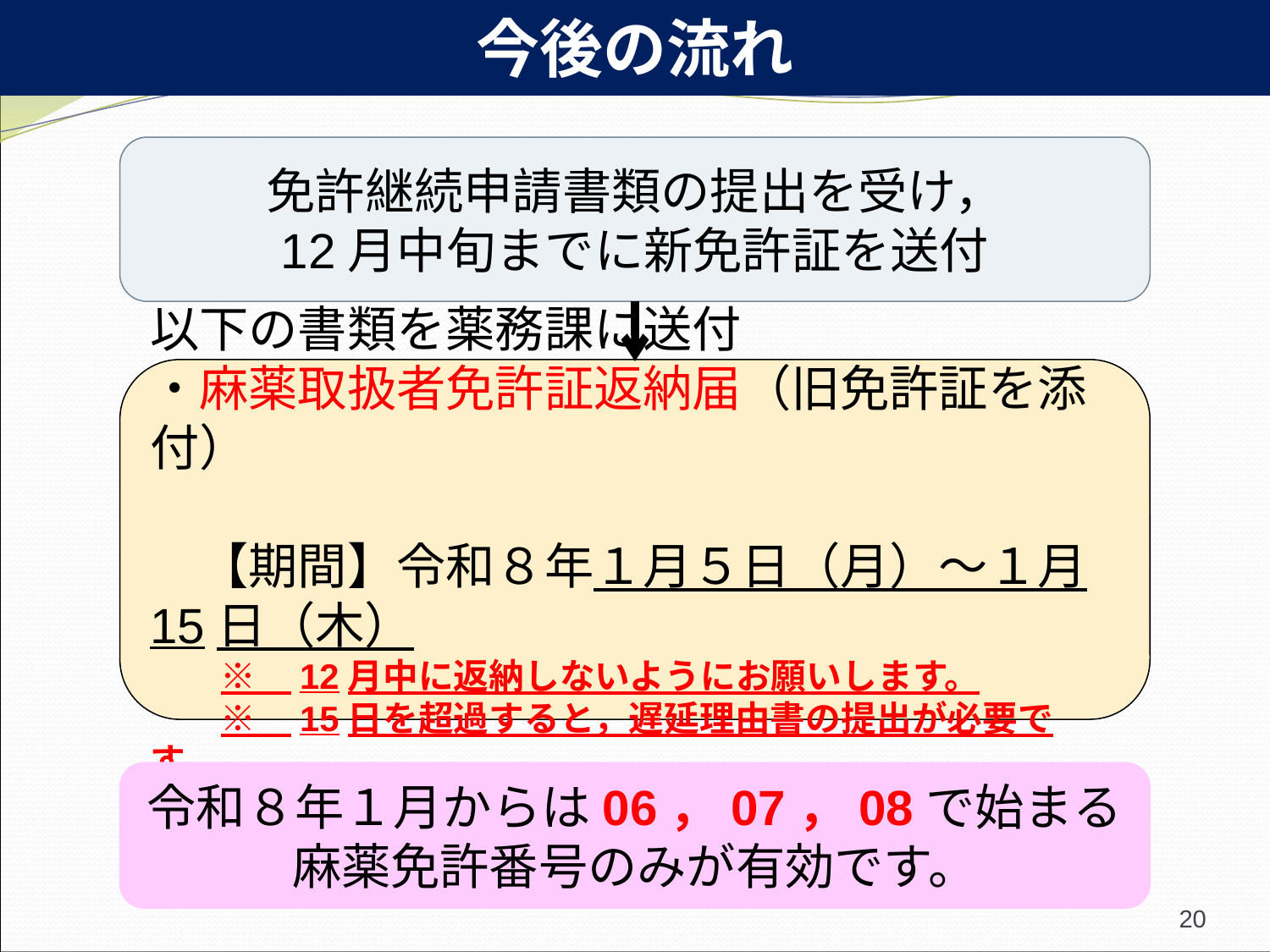

今後の流れ
免許継続申請書類の提出を受け，
12月中旬までに新免許証を送付
以下の書類を薬務課に送付
・麻薬取扱者免許証返納届（旧免許証を添付）

　【期間】令和８年１月５日（月）～１月15日（木）
　　※　12月中に返納しないようにお願いします。
　　※　15日を超過すると，遅延理由書の提出が必要です。
令和８年１月からは06，07，08で始まる
麻薬免許番号のみが有効です。
20